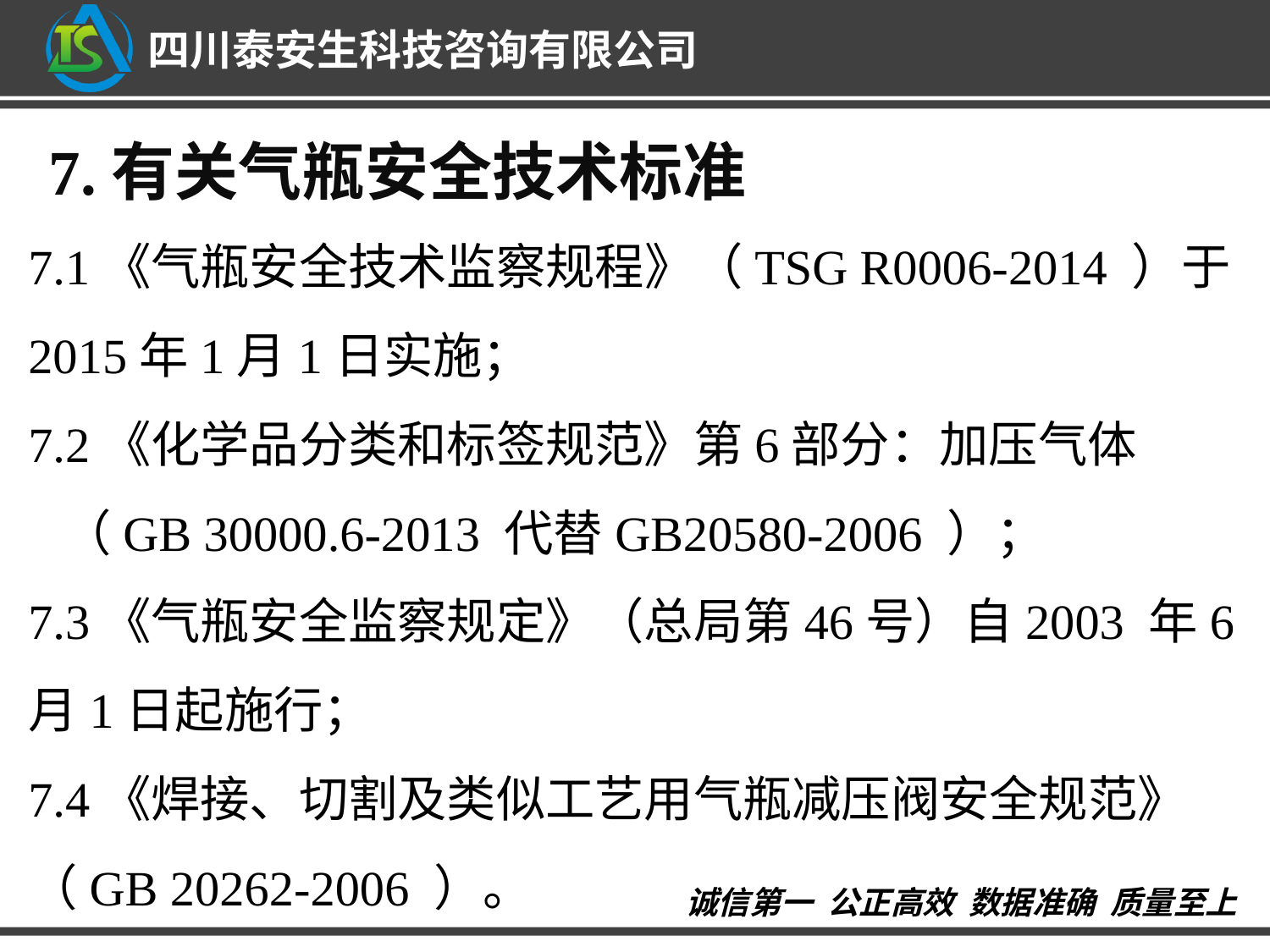

质量监督员培训质量监督员培训质量监督员培训
质量训
质量监督员培训
质量监督员培训
7.有关气瓶安全技术标准
7.1《气瓶安全技术监察规程》（TSG R0006-2014 ）于2015年1月1日实施；
7.2《化学品分类和标签规范》第6部分：加压气体
  （GB 30000.6-2013 代替GB20580-2006 ）；
7.3《气瓶安全监察规定》（总局第46号）自2003 年6月1日起施行；
7.4《焊接、切割及类似工艺用气瓶减压阀安全规范》（GB 20262-2006 ）。